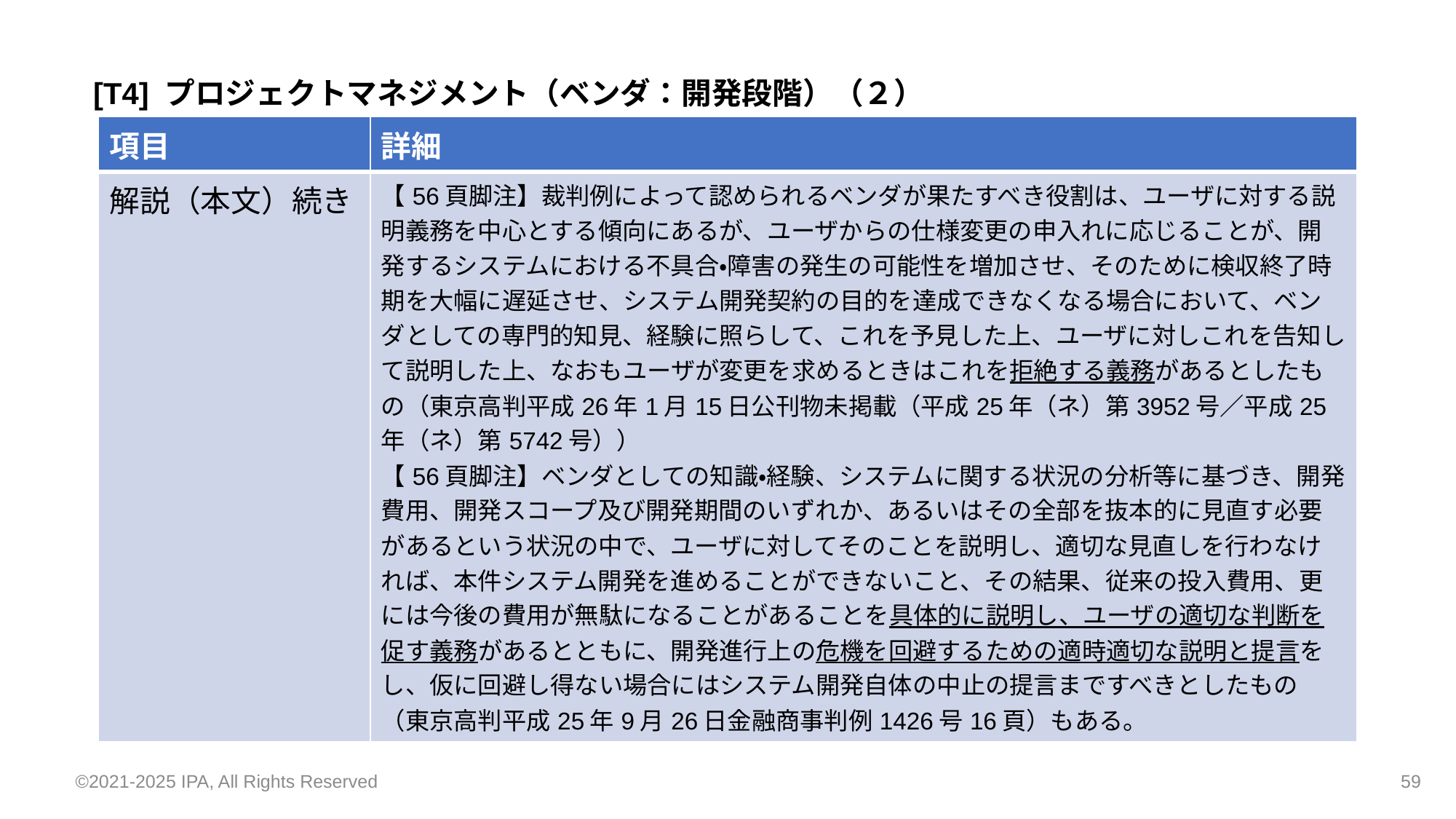

[T4] プロジェクトマネジメント（ベンダ：開発段階）（２）
| 項目 | 詳細 |
| --- | --- |
| 解説（本文）続き | 【56頁脚注】裁判例によって認められるベンダが果たすべき役割は、ユーザに対する説明義務を中心とする傾向にあるが、ユーザからの仕様変更の申入れに応じることが、開発するシステムにおける不具合・障害の発生の可能性を増加させ、そのために検収終了時期を大幅に遅延させ、システム開発契約の目的を達成できなくなる場合において、ベンダとしての専門的知見、経験に照らして、これを予見した上、ユーザに対しこれを告知して説明した上、なおもユーザが変更を求めるときはこれを拒絶する義務があるとしたもの（東京高判平成26年1月15日公刊物未掲載（平成25年（ネ）第3952号／平成25年（ネ）第5742号）） 【56頁脚注】ベンダとしての知識・経験、システムに関する状況の分析等に基づき、開発費用、開発スコープ及び開発期間のいずれか、あるいはその全部を抜本的に見直す必要があるという状況の中で、ユーザに対してそのことを説明し、適切な見直しを行わなければ、本件システム開発を進めることができないこと、その結果、従来の投入費用、更には今後の費用が無駄になることがあることを具体的に説明し、ユーザの適切な判断を促す義務があるとともに、開発進行上の危機を回避するための適時適切な説明と提言をし、仮に回避し得ない場合にはシステム開発自体の中止の提言まですべきとしたもの（東京高判平成25年9月26日金融商事判例1426号16頁）もある。 |
©2021-2025 IPA, All Rights Reserved
59